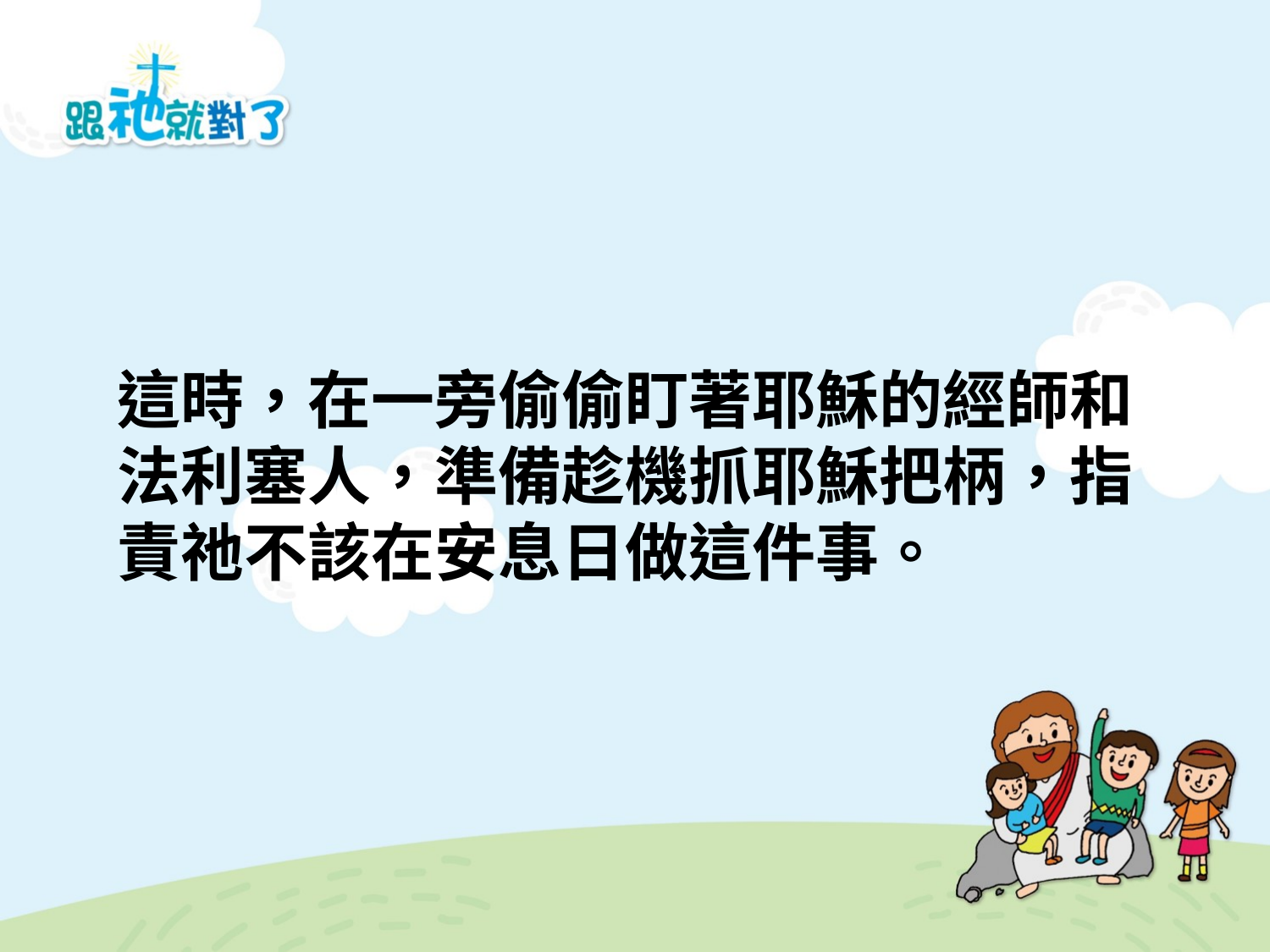

這時，在一旁偷偷盯著耶穌的經師和法利塞人，準備趁機抓耶穌把柄，指責祂不該在安息日做這件事。